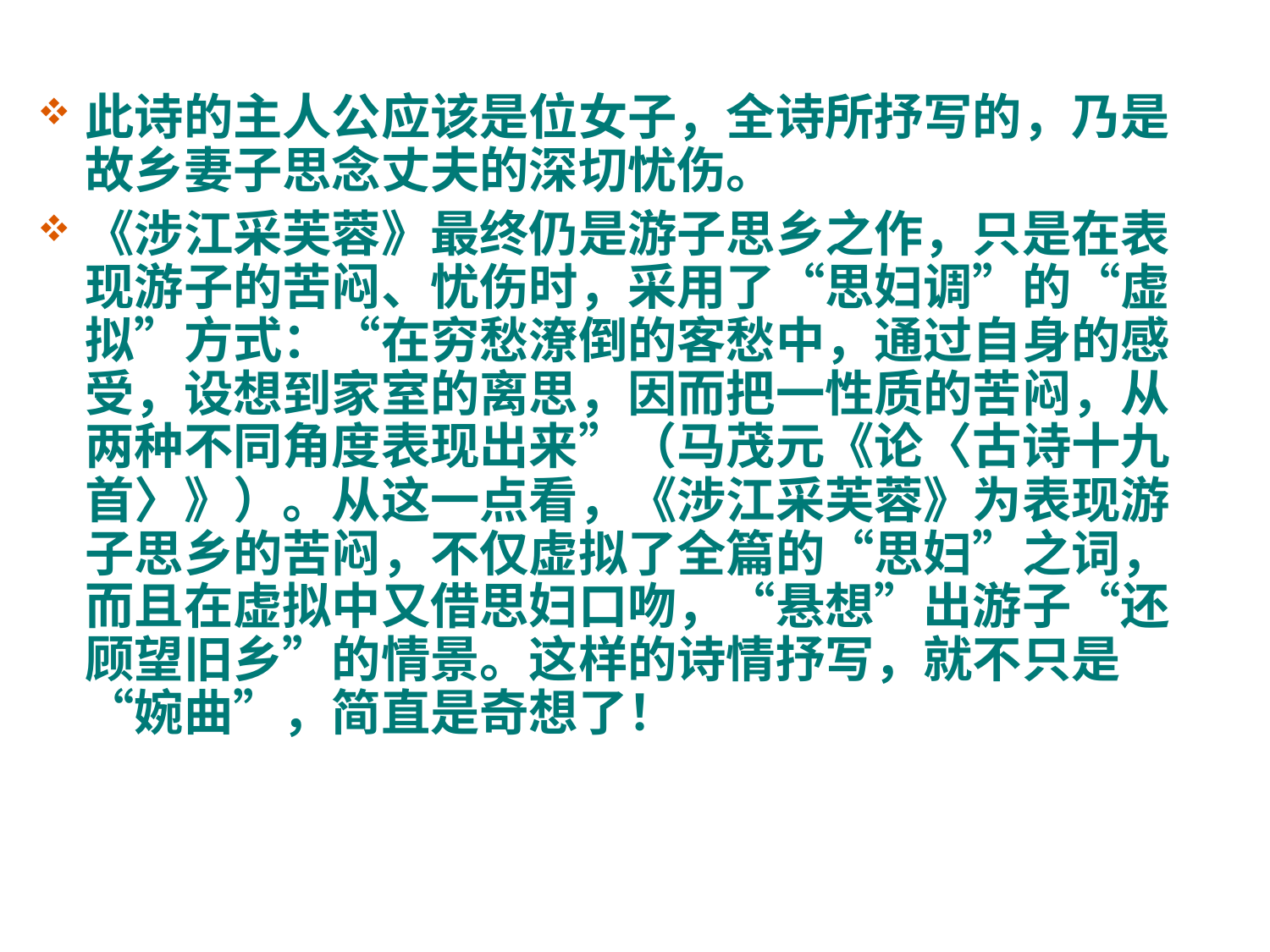

此诗的主人公应该是位女子，全诗所抒写的，乃是故乡妻子思念丈夫的深切忧伤。
《涉江采芙蓉》最终仍是游子思乡之作，只是在表现游子的苦闷、忧伤时，采用了“思妇调”的“虚拟”方式：“在穷愁潦倒的客愁中，通过自身的感受，设想到家室的离思，因而把一性质的苦闷，从两种不同角度表现出来”（马茂元《论〈古诗十九首〉》）。从这一点看，《涉江采芙蓉》为表现游子思乡的苦闷，不仅虚拟了全篇的“思妇”之词，而且在虚拟中又借思妇口吻，“悬想”出游子“还顾望旧乡”的情景。这样的诗情抒写，就不只是“婉曲”，简直是奇想了！